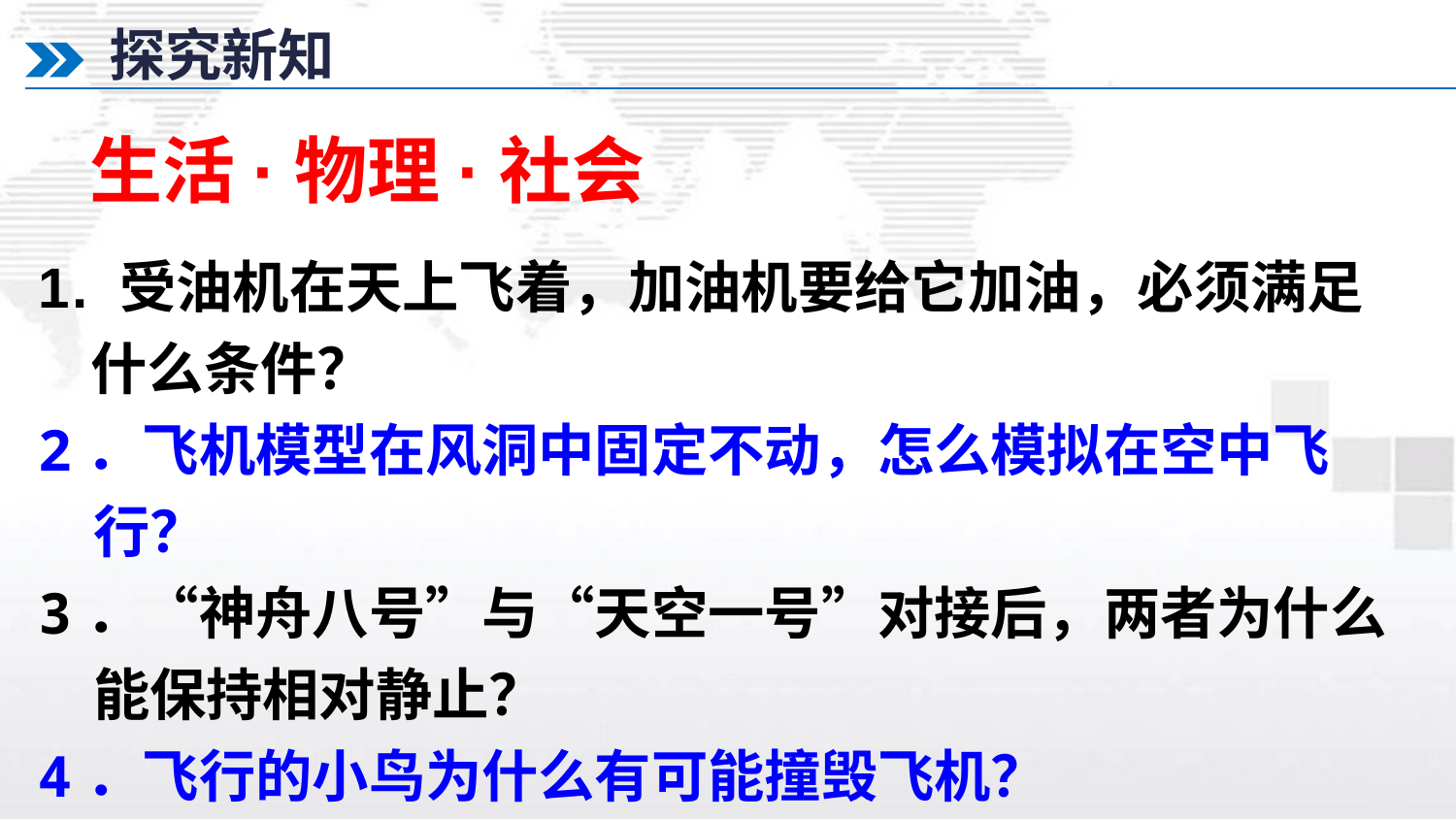

# 探究新知
生活·物理·社会
 受油机在天上飞着，加油机要给它加油，必须满足
   什么条件？
2．飞机模型在风洞中固定不动，怎么模拟在空中飞行？
3．“神舟八号”与“天空一号”对接后，两者为什么能保持相对静止？
4．飞行的小鸟为什么有可能撞毁飞机？